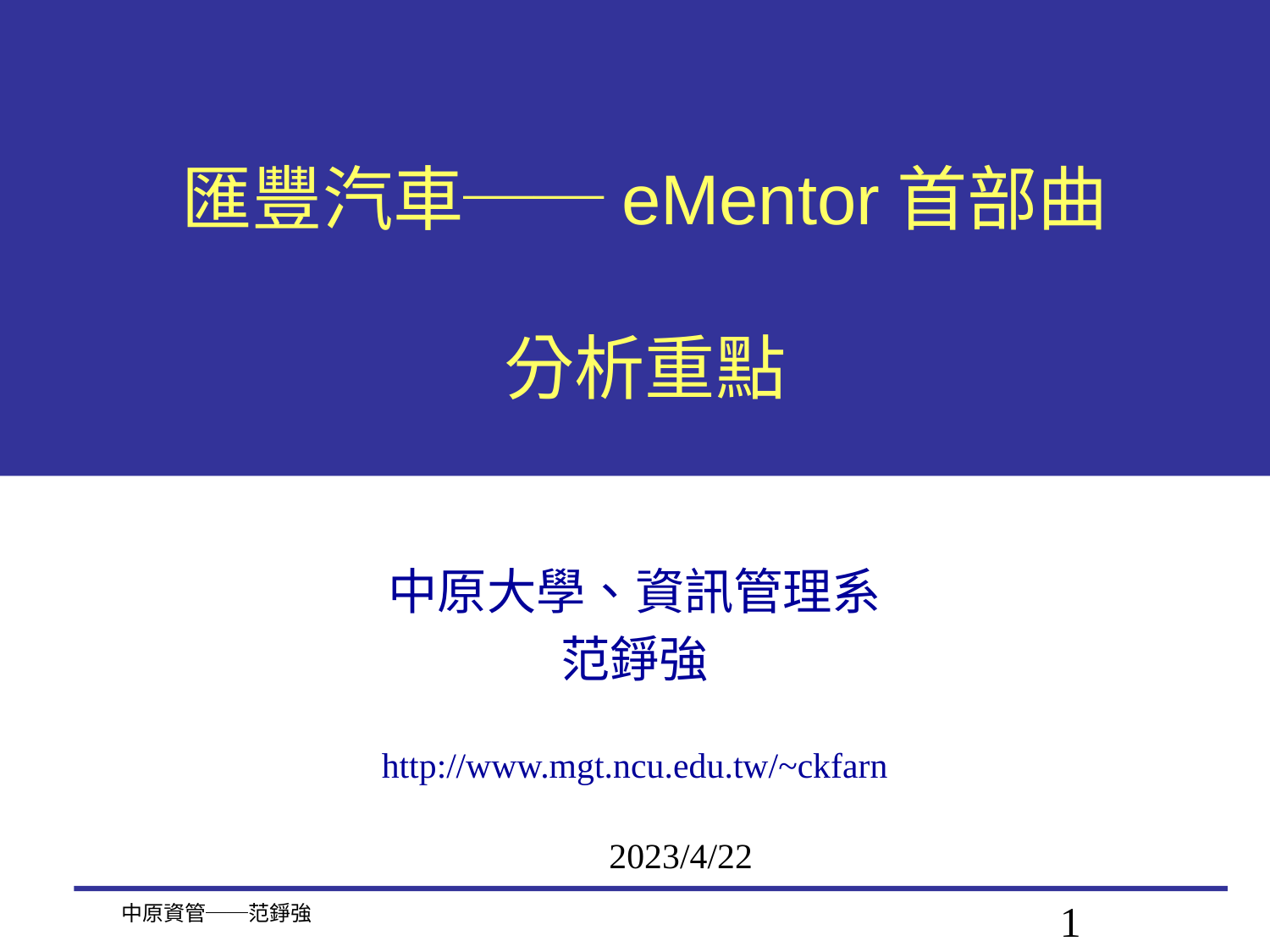

# 匯豐汽車──eMentor首部曲 分析重點
中原大學、資訊管理系
范錚強

http://www.mgt.ncu.edu.tw/~ckfarn

2023/4/22